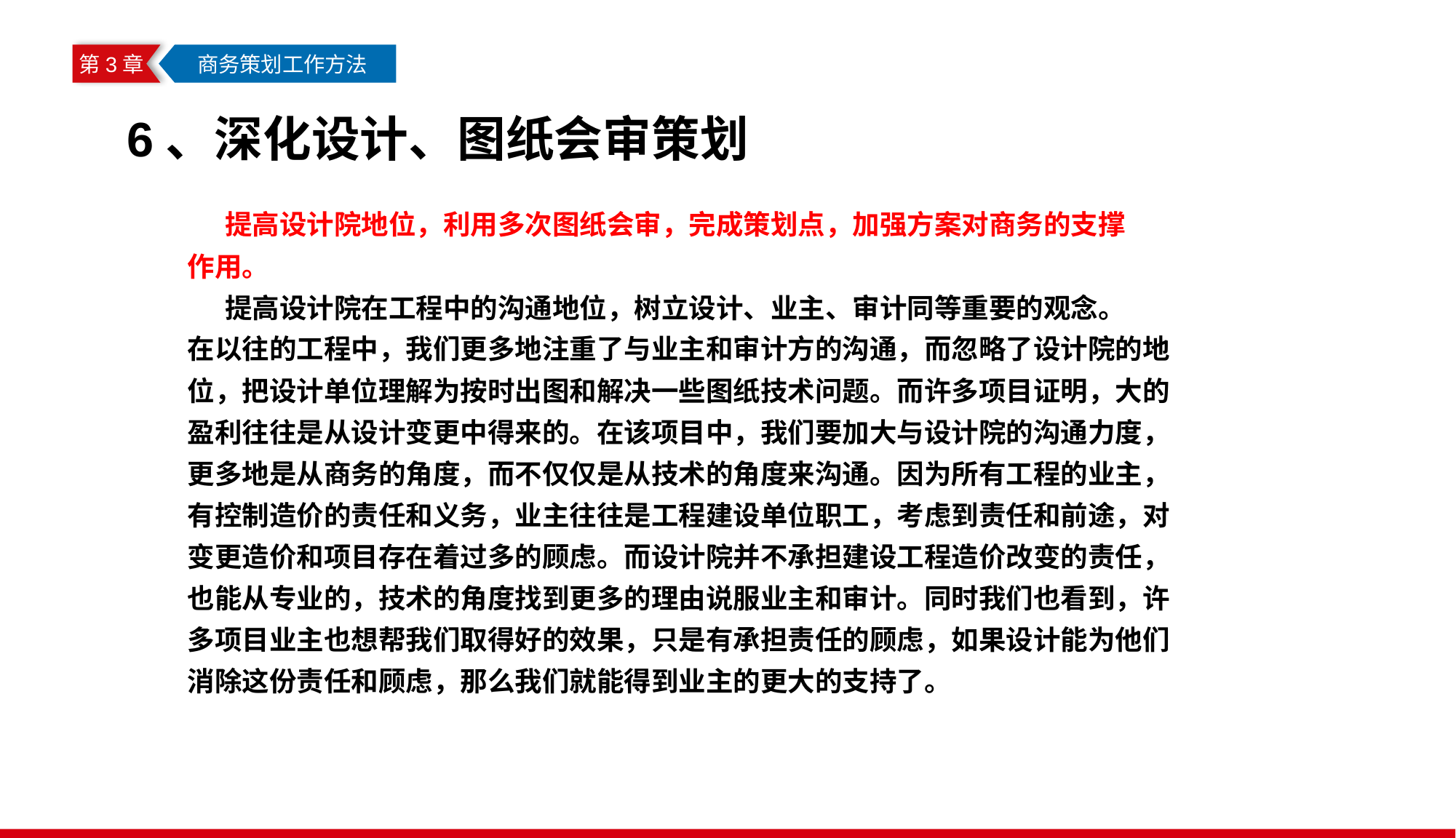

第3章
    商务策划工作方法
6、深化设计、图纸会审策划
     提高设计院地位，利用多次图纸会审，完成策划点，加强方案对商务的支撑
作用。
     提高设计院在工程中的沟通地位，树立设计、业主、审计同等重要的观念。
在以往的工程中，我们更多地注重了与业主和审计方的沟通，而忽略了设计院的地
位，把设计单位理解为按时出图和解决一些图纸技术问题。而许多项目证明，大的
盈利往往是从设计变更中得来的。在该项目中，我们要加大与设计院的沟通力度，
更多地是从商务的角度，而不仅仅是从技术的角度来沟通。因为所有工程的业主，
有控制造价的责任和义务，业主往往是工程建设单位职工，考虑到责任和前途，对
变更造价和项目存在着过多的顾虑。而设计院并不承担建设工程造价改变的责任，
也能从专业的，技术的角度找到更多的理由说服业主和审计。同时我们也看到，许
多项目业主也想帮我们取得好的效果，只是有承担责任的顾虑，如果设计能为他们
消除这份责任和顾虑，那么我们就能得到业主的更大的支持了。